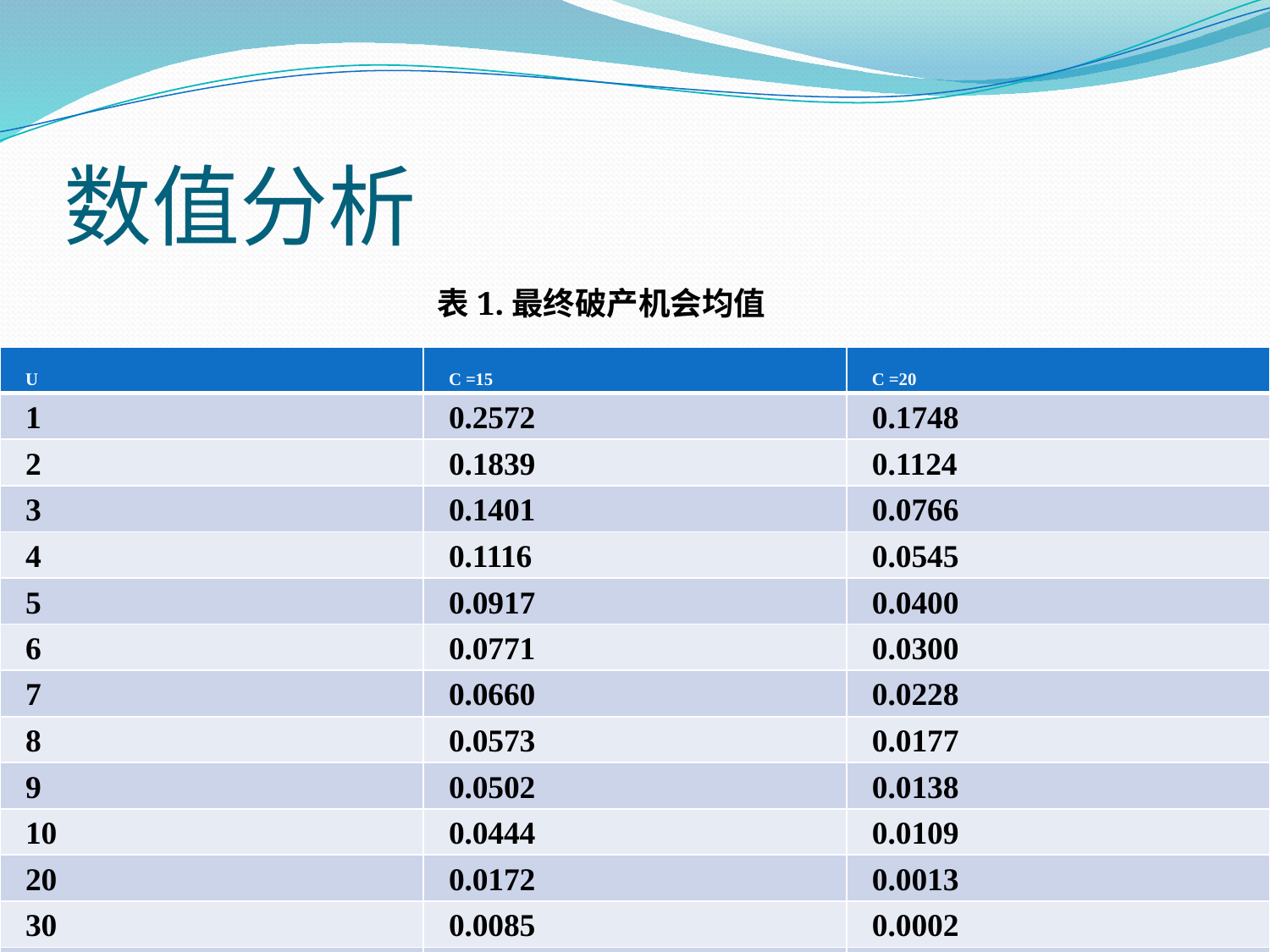

# 数值分析
表1.最终破产机会均值
| U | C =15 | C =20 |
| --- | --- | --- |
| 1 | 0.2572 | 0.1748 |
| 2 | 0.1839 | 0.1124 |
| 3 | 0.1401 | 0.0766 |
| 4 | 0.1116 | 0.0545 |
| 5 | 0.0917 | 0.0400 |
| 6 | 0.0771 | 0.0300 |
| 7 | 0.0660 | 0.0228 |
| 8 | 0.0573 | 0.0177 |
| 9 | 0.0502 | 0.0138 |
| 10 | 0.0444 | 0.0109 |
| 20 | 0.0172 | 0.0013 |
| 30 | 0.0085 | 0.0002 |
| 40 | 0.0046 | 0.0000 |
| 50 | 0.0027 | 0.0000 |